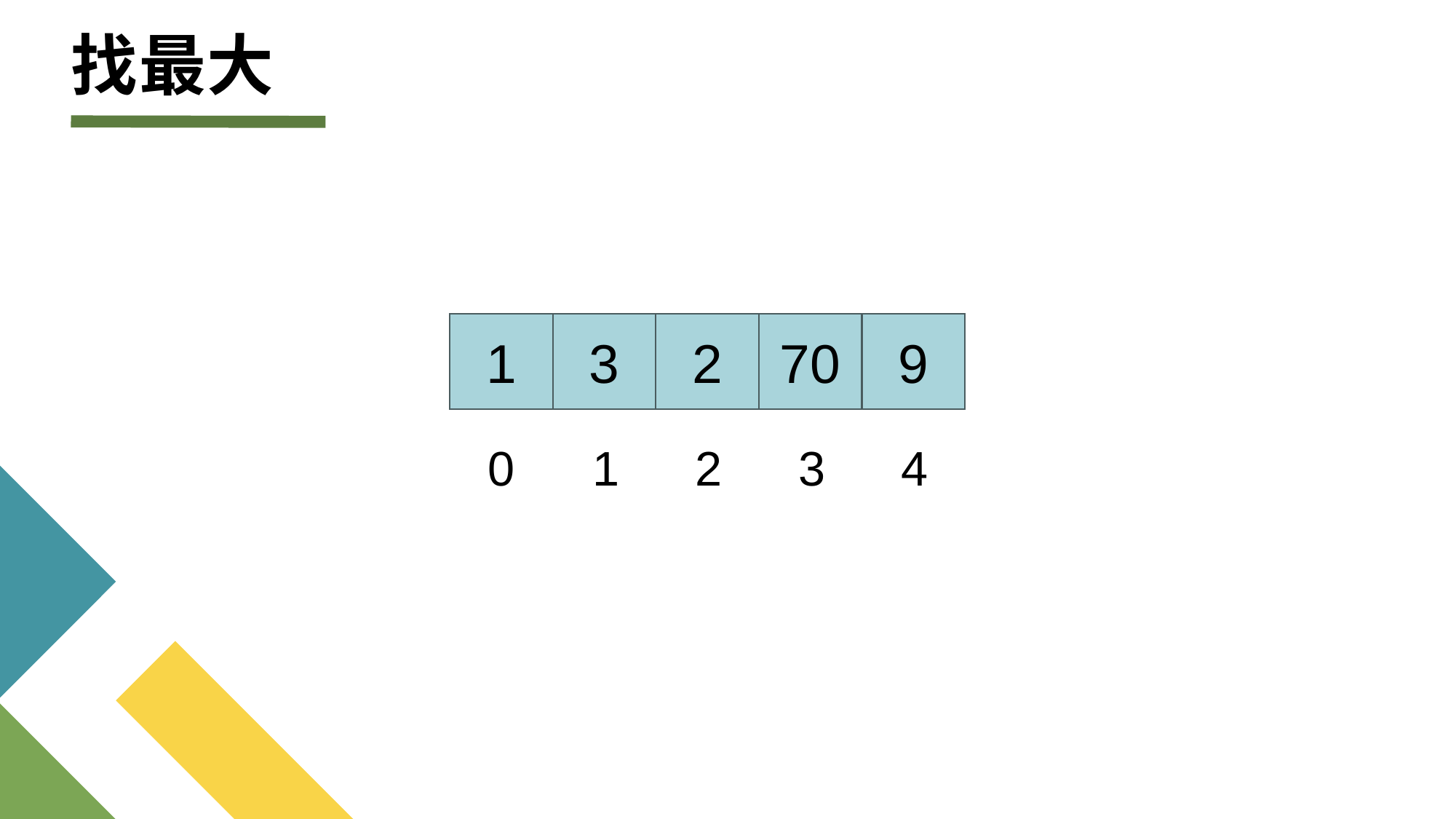

# 找最大
1
3
2
70
9
4
3
2
1
0